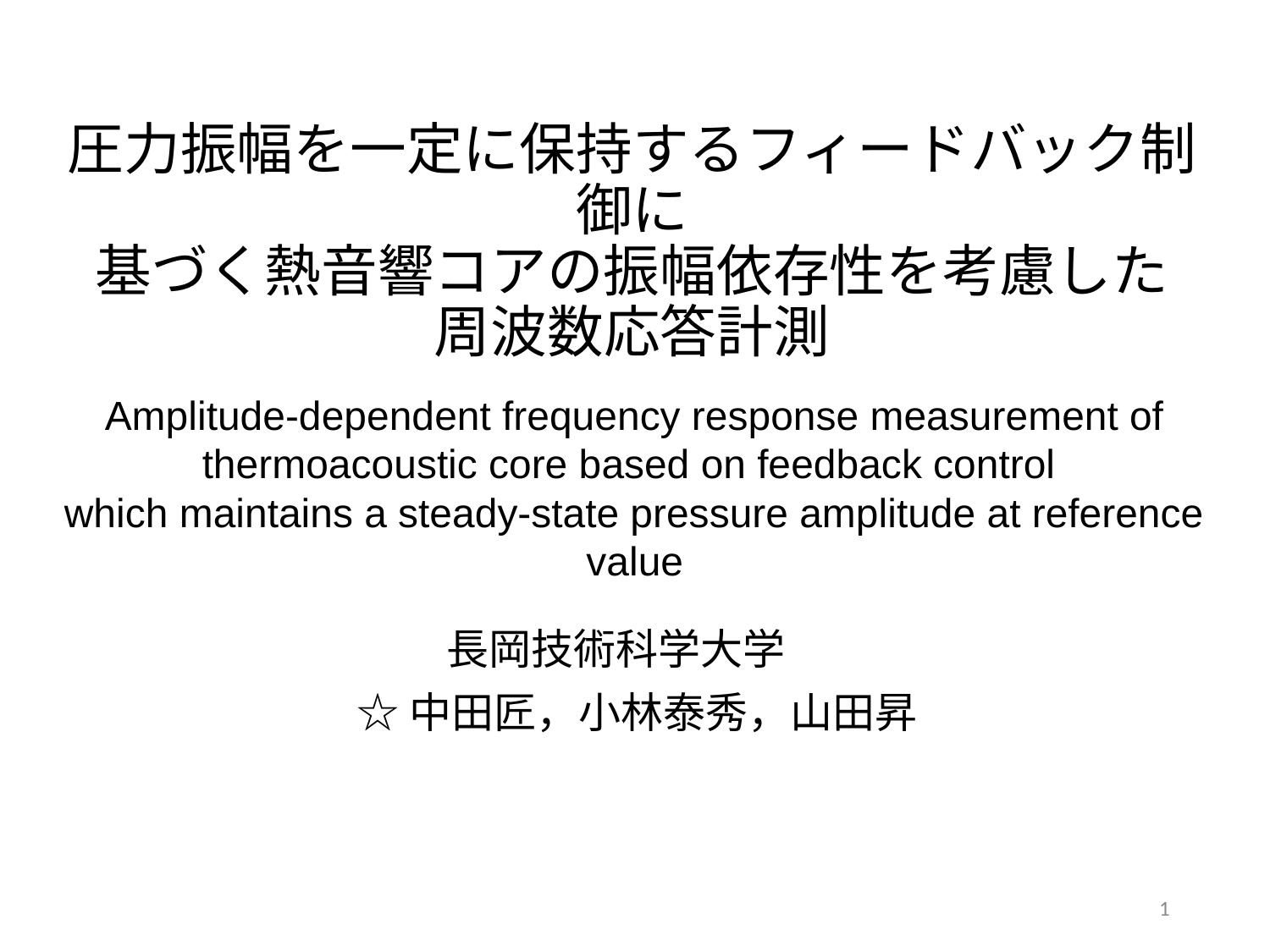

# 圧力振幅を一定に保持するフィードバック制御に 基づく熱音響コアの振幅依存性を考慮した 周波数応答計測
Amplitude-dependent frequency response measurement of thermoacoustic core based on feedback control
which maintains a steady-state pressure amplitude at reference value
長岡技術科学大学
☆中田匠，小林泰秀，山田昇
1